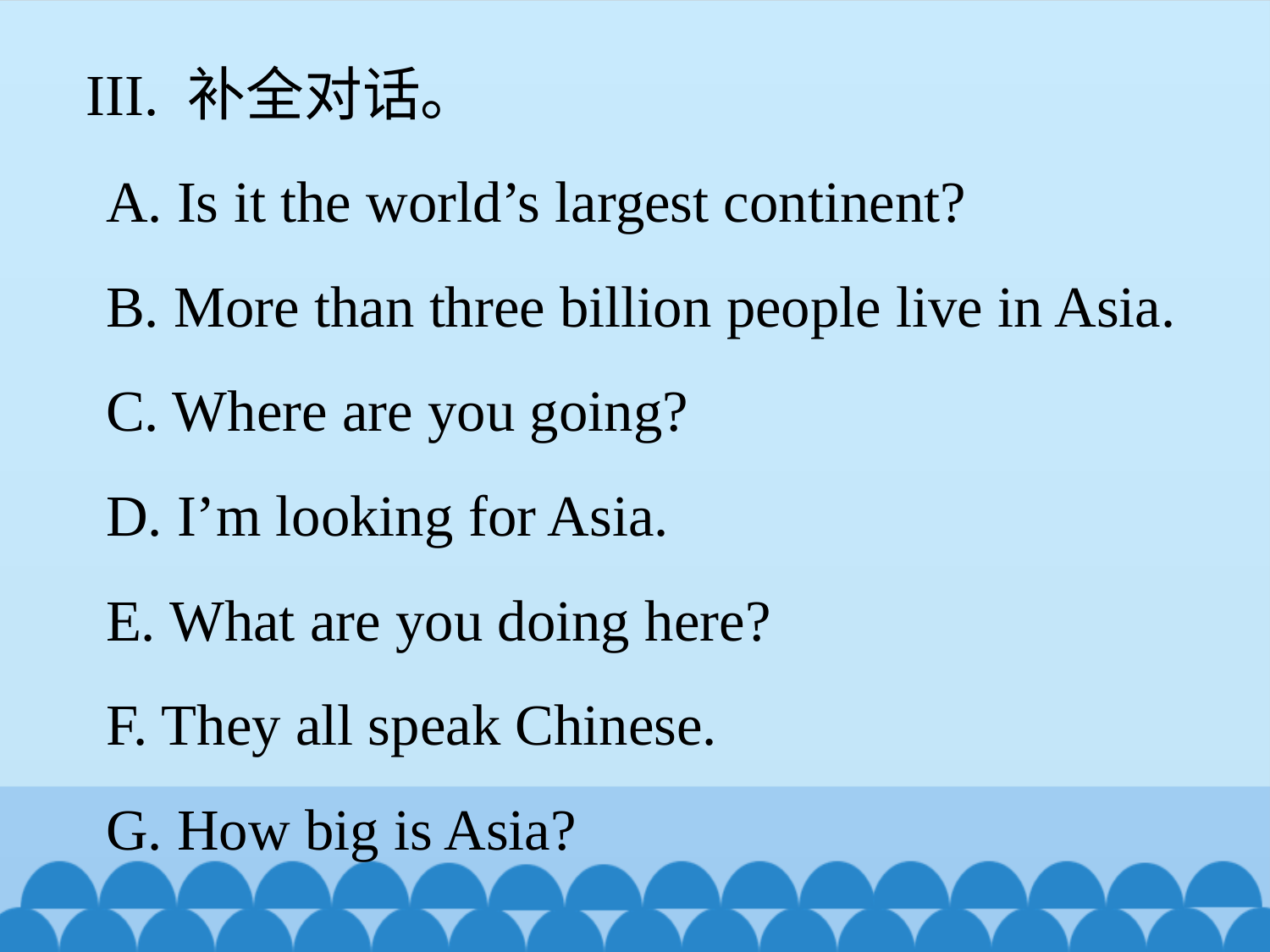

III. 补全对话。
 A. Is it the world’s largest continent?
 B. More than three billion people live in Asia.
 C. Where are you going?
 D. I’m looking for Asia.
 E. What are you doing here?
 F. They all speak Chinese.
 G. How big is Asia?